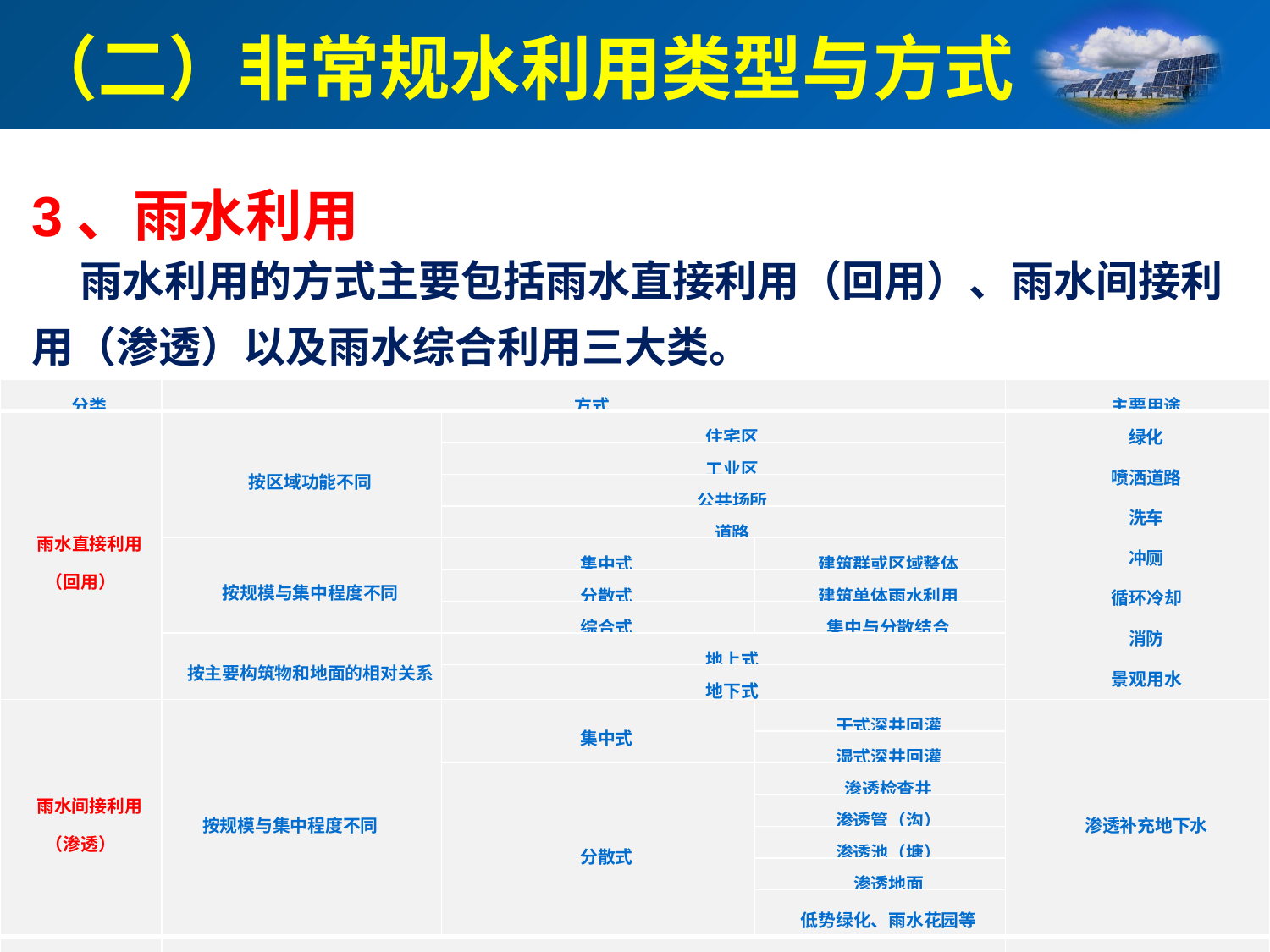

（二）非常规水利用类型与方式
3、雨水利用
    雨水利用的方式主要包括雨水直接利用（回用）、雨水间接利用（渗透）以及雨水综合利用三大类。
| 分类 | 方式 |  |  | 主要用途 |
| --- | --- | --- | --- | --- |
| 雨水直接利用（回用） | 按区域功能不同 | 住宅区 |  | 绿化 喷洒道路 洗车 冲厕 循环冷却 消防 景观用水 其他 |
|  |  | 工业区 |  |  |
|  |  | 公共场所 |  |  |
|  |  | 道路 |  |  |
|  | 按规模与集中程度不同 | 集中式 | 建筑群或区域整体 |  |
|  |  | 分散式 | 建筑单体雨水利用 |  |
|  |  | 综合式 | 集中与分散结合 |  |
|  | 按主要构筑物和地面的相对关系 | 地上式 |  |  |
|  |  | 地下式 |  |  |
| 雨水间接利用（渗透） | 按规模与集中程度不同 | 集中式 | 干式深井回灌 | 渗透补充地下水 |
|  |  |  | 湿式深井回灌 |  |
|  |  | 分散式 | 渗透检查井 |  |
|  |  |  | 渗透管（沟） |  |
|  |  |  | 渗透池（塘） |  |
|  |  |  | 渗透地面 |  |
|  |  |  | 低势绿化、雨水花园等 |  |
| 雨水综合利用 | 因地制宜、回用与渗透结合；利用与洪水控制结合；水量与污染物控制结合；利用与景观生态结合； |  |  | 多用途、多层面、多目标 |